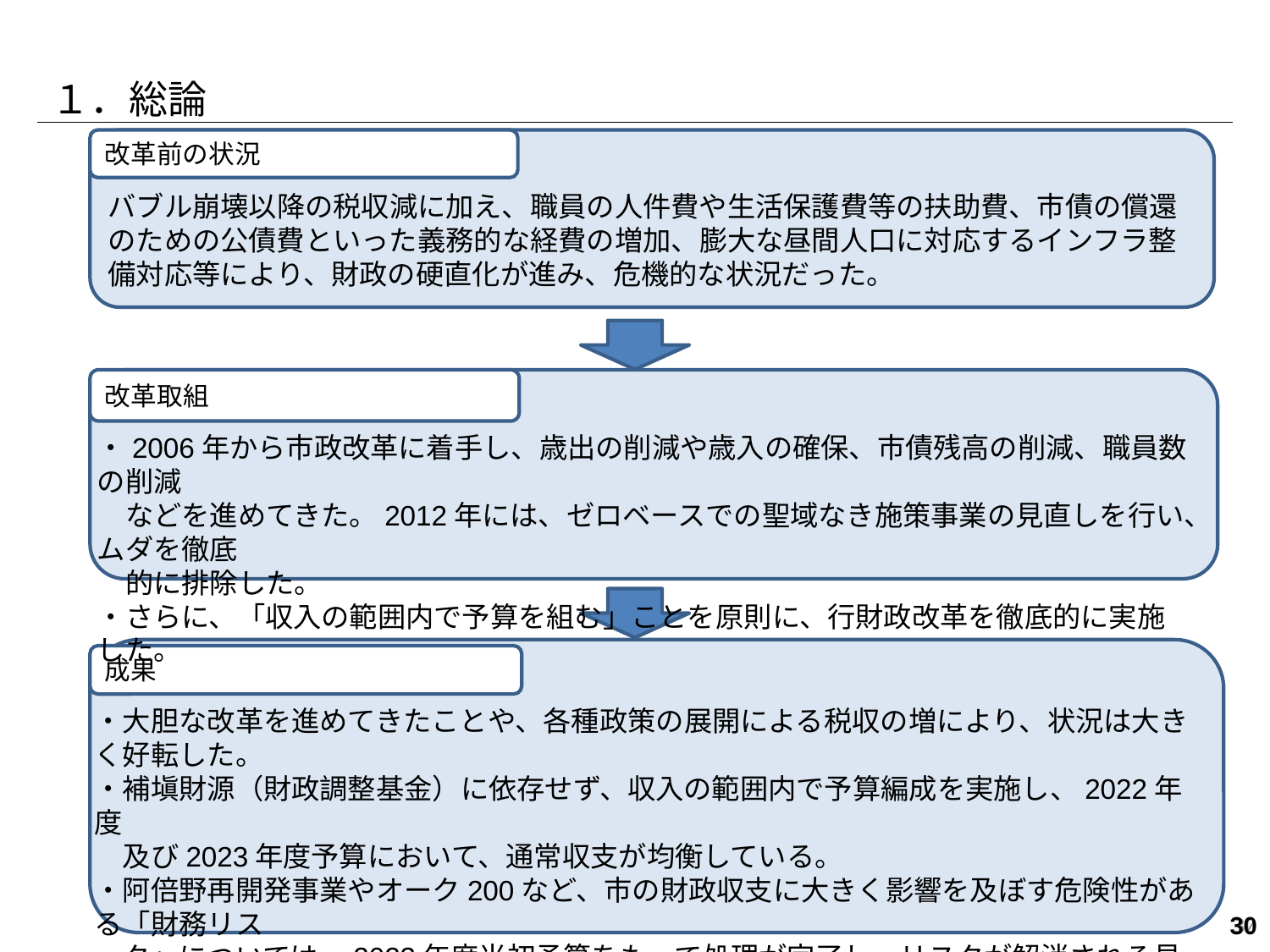

１．総論

改革前の状況
バブル崩壊以降の税収減に加え、職員の人件費や生活保護費等の扶助費、市債の償還のための公債費といった義務的な経費の増加、膨大な昼間人口に対応するインフラ整備対応等により、財政の硬直化が進み、危機的な状況だった。

改革取組

・2006年から市政改革に着手し、歳出の削減や歳入の確保、市債残高の削減、職員数の削減
　などを進めてきた。2012年には、ゼロベースでの聖域なき施策事業の見直しを行い、ムダを徹底
　的に排除した。
・さらに、「収入の範囲内で予算を組む」ことを原則に、行財政改革を徹底的に実施した。

成果

・大胆な改革を進めてきたことや、各種政策の展開による税収の増により、状況は大きく好転した。
・補塡財源（財政調整基金）に依存せず、収入の範囲内で予算編成を実施し、2022年度
　及び2023年度予算において、通常収支が均衡している。
・阿倍野再開発事業やオーク200など、市の財政収支に大きく影響を及ぼす危険性がある「財務リス
　ク」については、2023年度当初予算をもって処理が完了し、リスクが解消される見込みとなった。
・財政状況を以前に後戻りさせないためにも、引き続き、改革に取り組む。

30
30